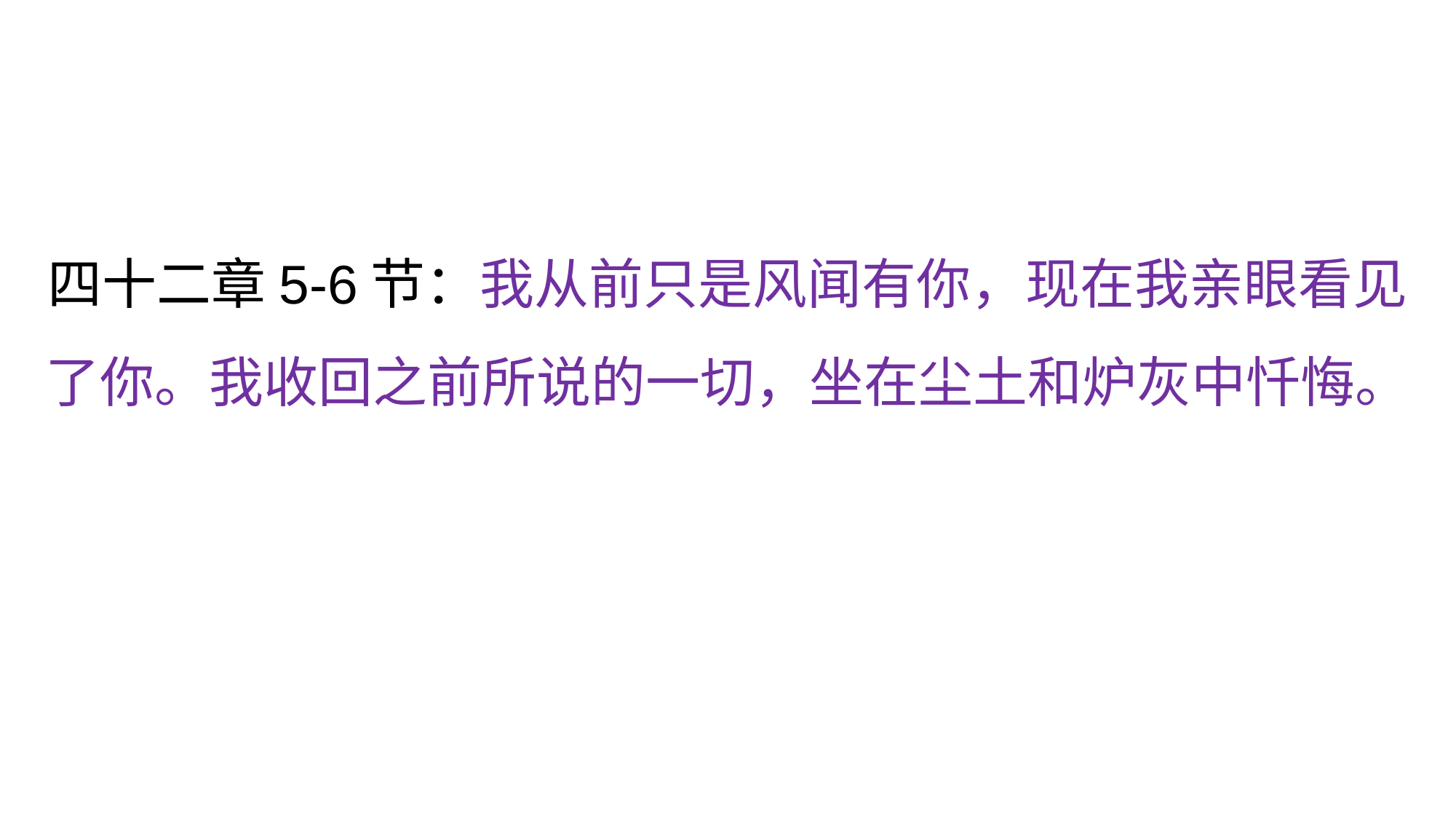

#
四十二章5-6节：我从前只是风闻有你，现在我亲眼看见了你。我收回之前所说的一切，坐在尘土和炉灰中忏悔。